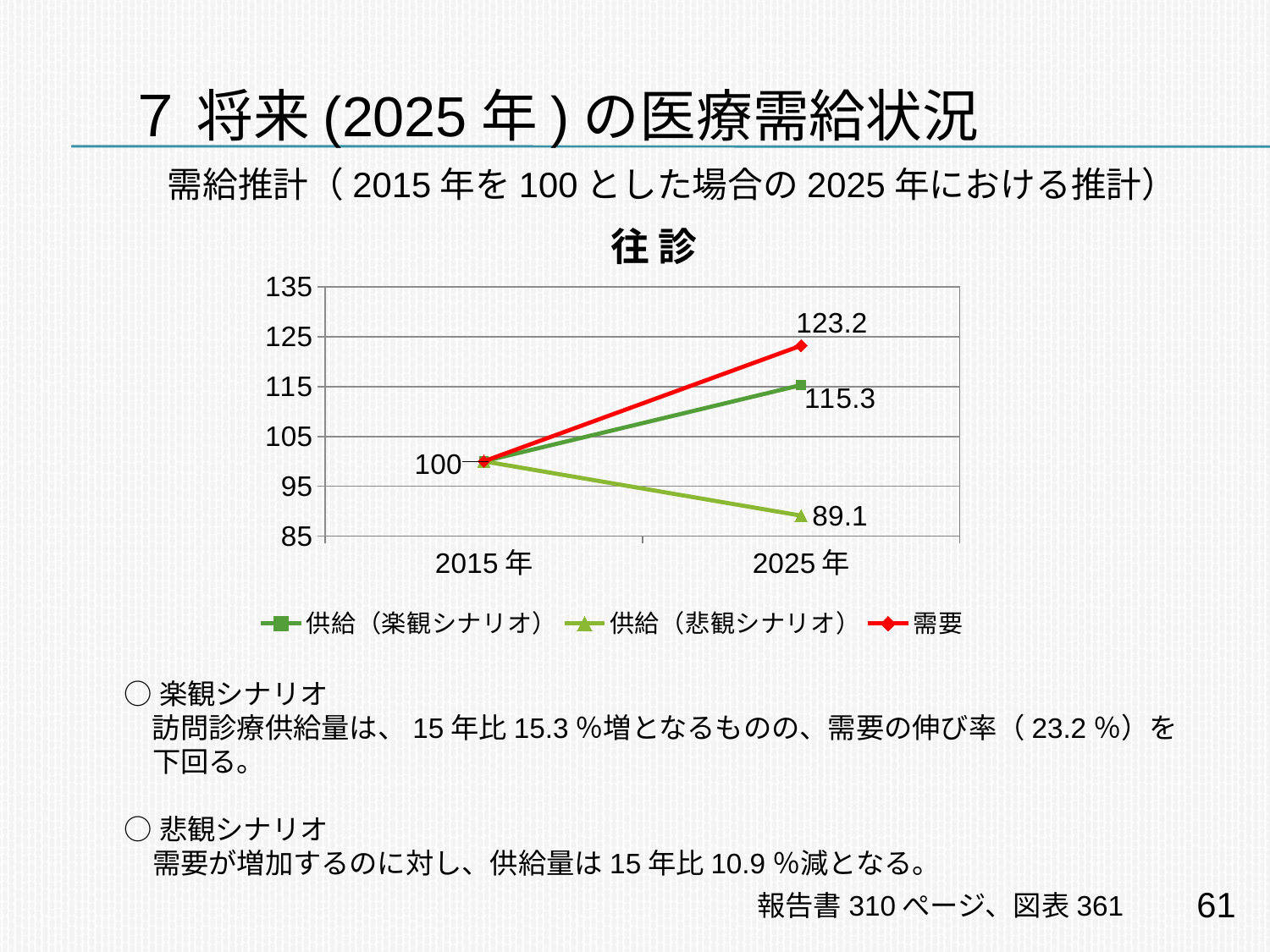

# ７ 将来(2025年)の医療需給状況
需給推計（2015年を100とした場合の2025年における推計）
　往 診

### Chart

| Category | 供給（楽観シナリオ） | 供給（悲観シナリオ） | 需要 |
|---|---|---|---|
| 2015年 | 100.0 | 100.0 | 100.0 |
| 2025年 | 115.3 | 89.1 | 123.2 |
○楽観シナリオ
　訪問診療供給量は、15年比15.3％増となるものの、需要の伸び率（23.2％）を
　下回る。

○悲観シナリオ
　需要が増加するのに対し、供給量は15年比10.9％減となる。
61
報告書310ぺージ、図表361